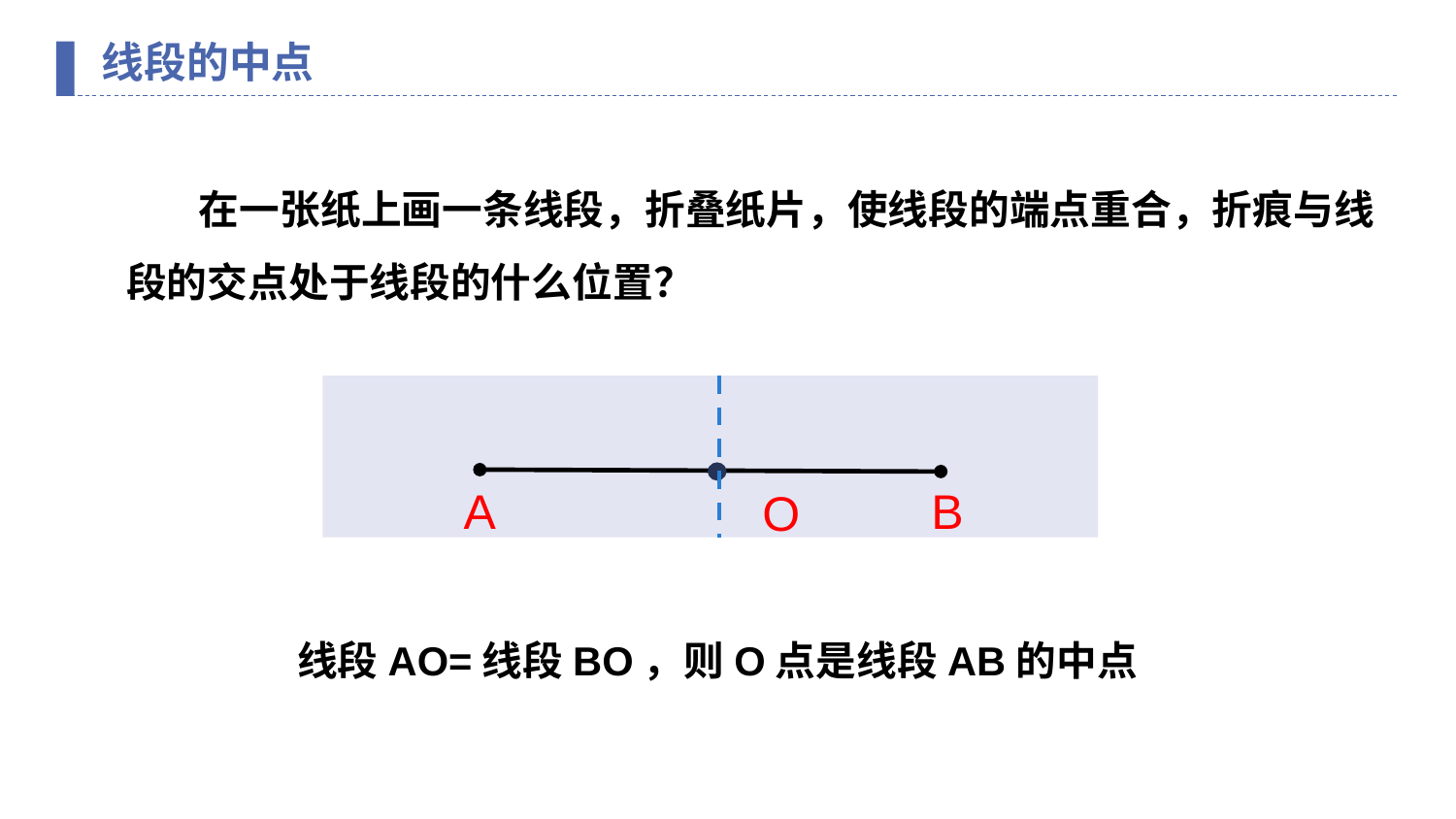

线段的中点
       在一张纸上画一条线段，折叠纸片，使线段的端点重合，折痕与线段的交点处于线段的什么位置？

A
B
O
线段AO=线段BO，则O点是线段AB的中点